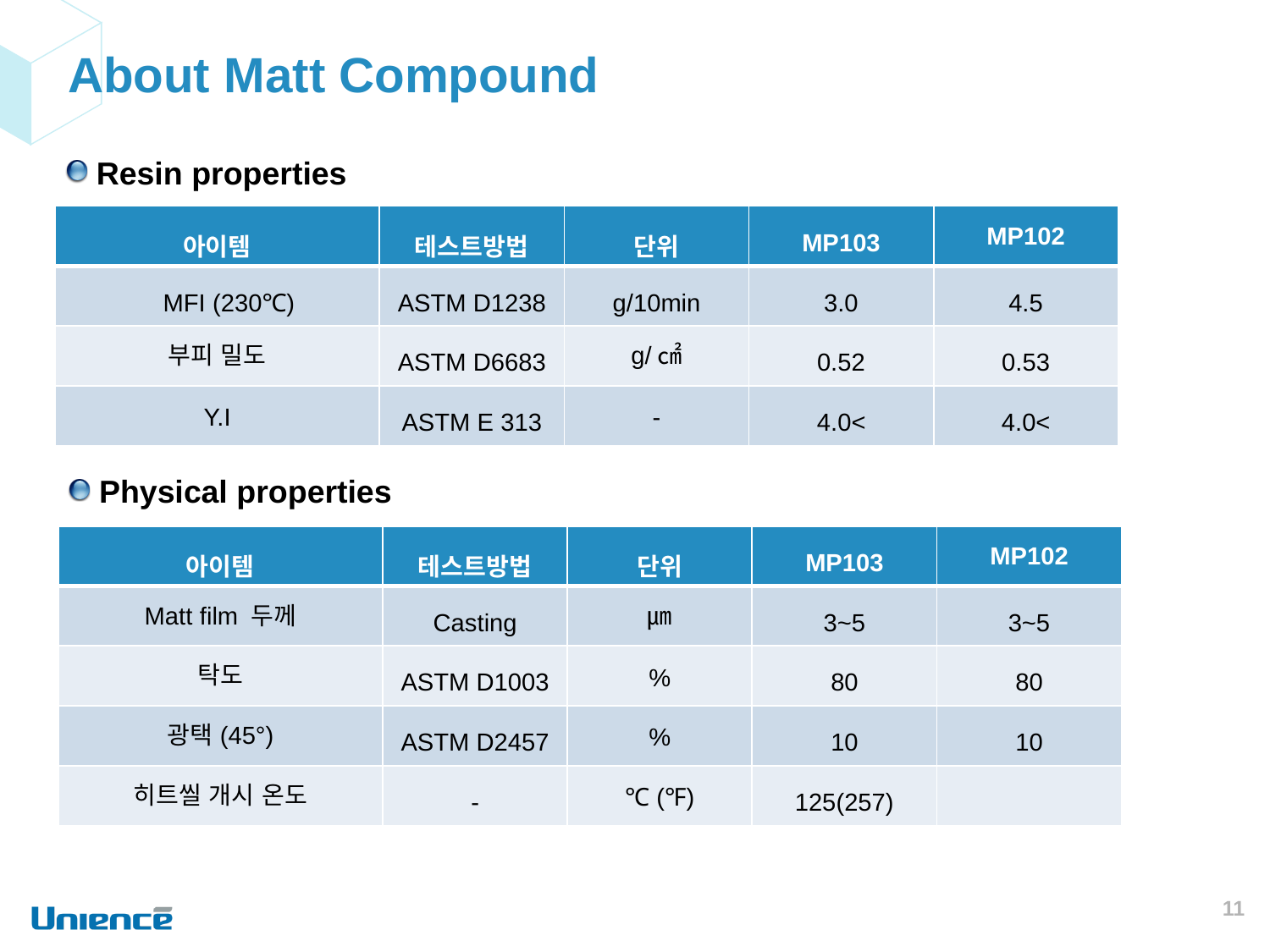

About Matt Compound
 Resin properties
| 아이템 | 테스트방법 | 단위 | MP103 | MP102 |
| --- | --- | --- | --- | --- |
| MFI (230℃) | ASTM D1238 | g/10min | 3.0 | 4.5 |
| 부피 밀도 | ASTM D6683 | g/㎠ | 0.52 | 0.53 |
| Y.I | ASTM E 313 | - | 4.0< | 4.0< |
 Physical properties
| 아이템 | 테스트방법 | 단위 | MP103 | MP102 |
| --- | --- | --- | --- | --- |
| Matt film 두께 | Casting | ㎛ | 3~5 | 3~5 |
| 탁도 | ASTM D1003 | % | 80 | 80 |
| 광택(45°) | ASTM D2457 | % | 10 | 10 |
| 히트씰 개시 온도 | - | ℃ (℉) | 125(257) |  |
11